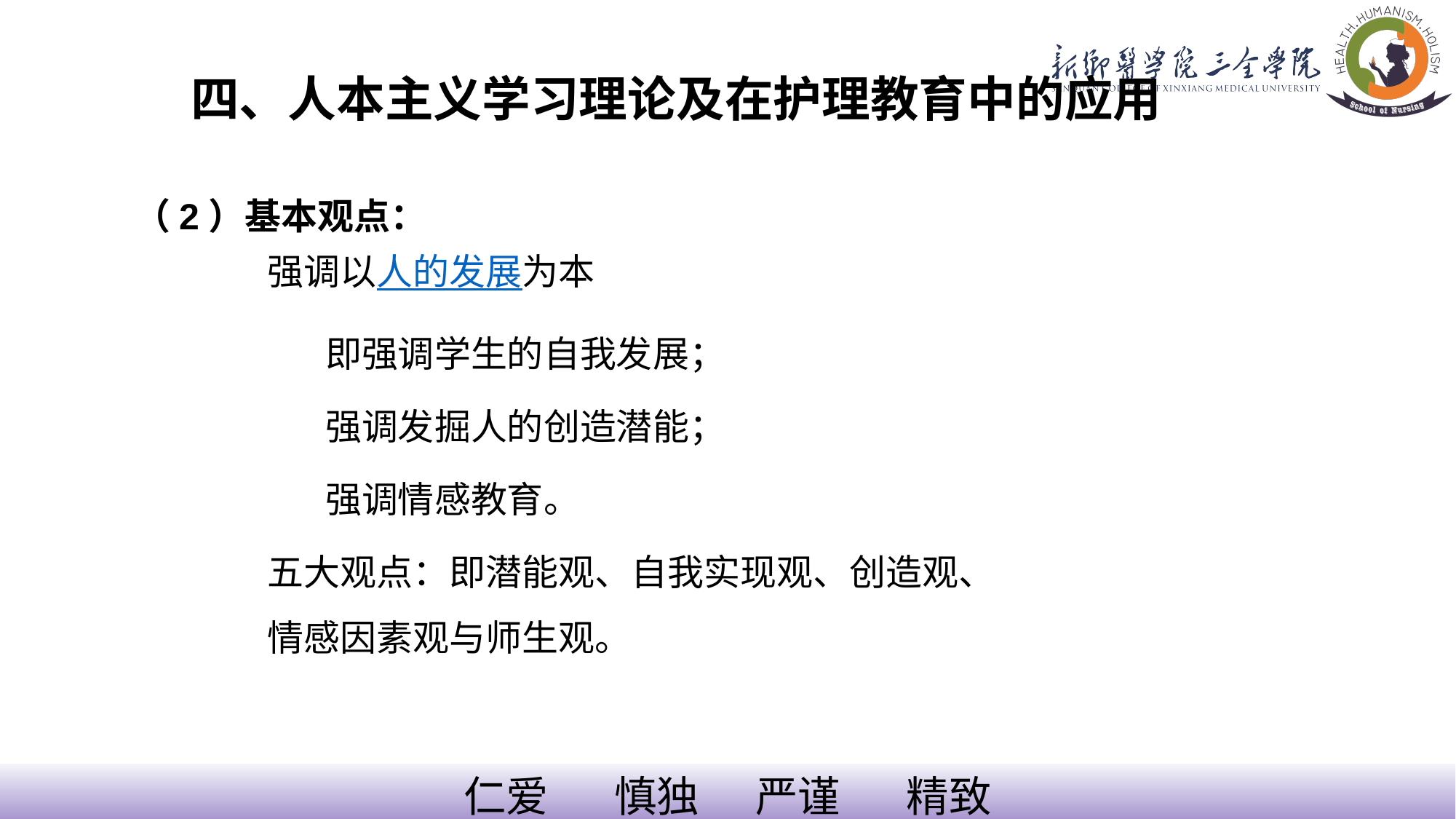

四、人本主义学习理论及在护理教育中的应用
（2）基本观点：

强调以人的发展为本
      即强调学生的自我发展；
      强调发掘人的创造潜能；
      强调情感教育。
五大观点：即潜能观、自我实现观、创造观、情感因素观与师生观。